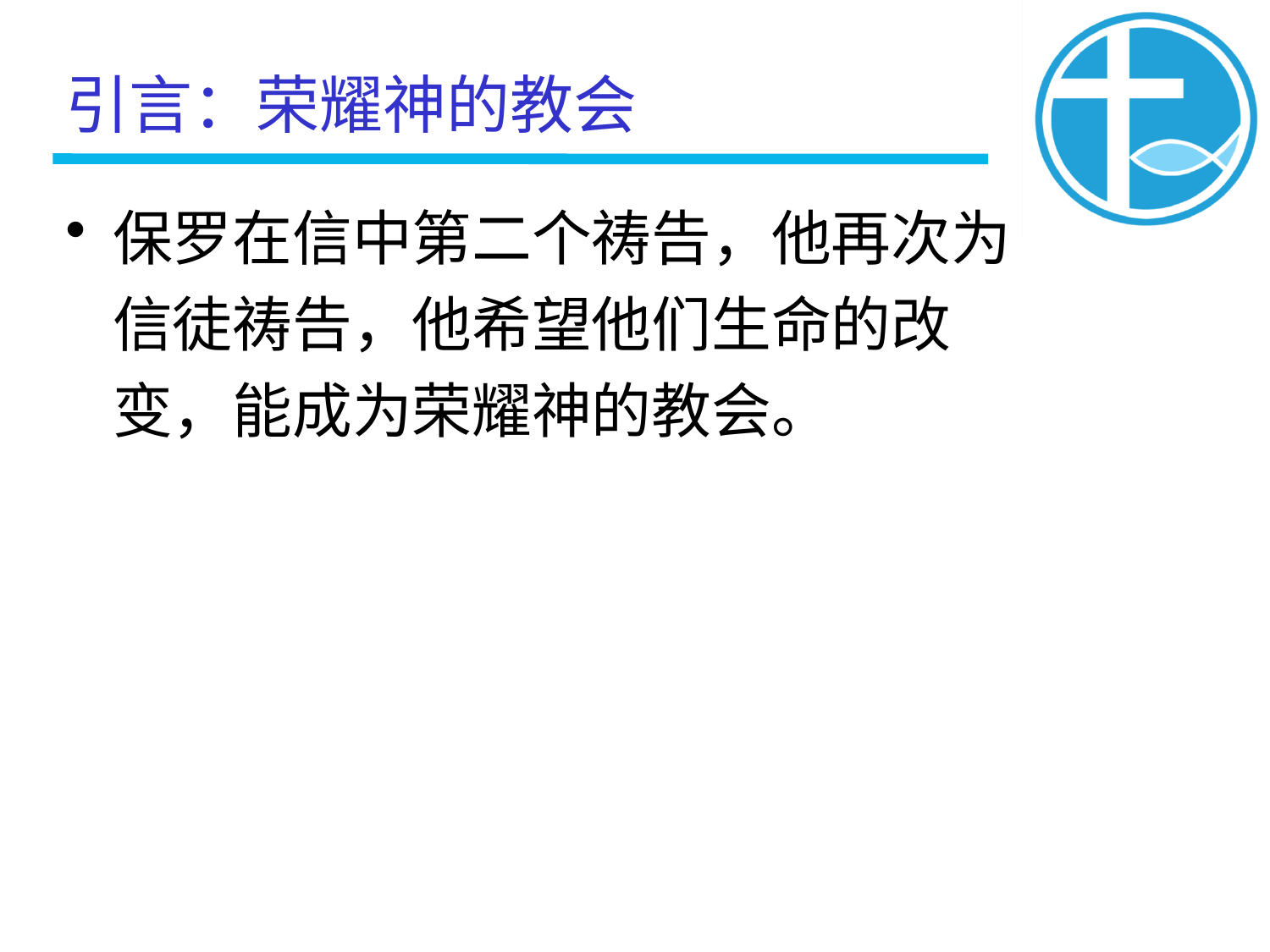

引言：荣耀神的教会
保罗在信中第二个祷告，他再次为信徒祷告，他希望他们生命的改变，能成为荣耀神的教会。